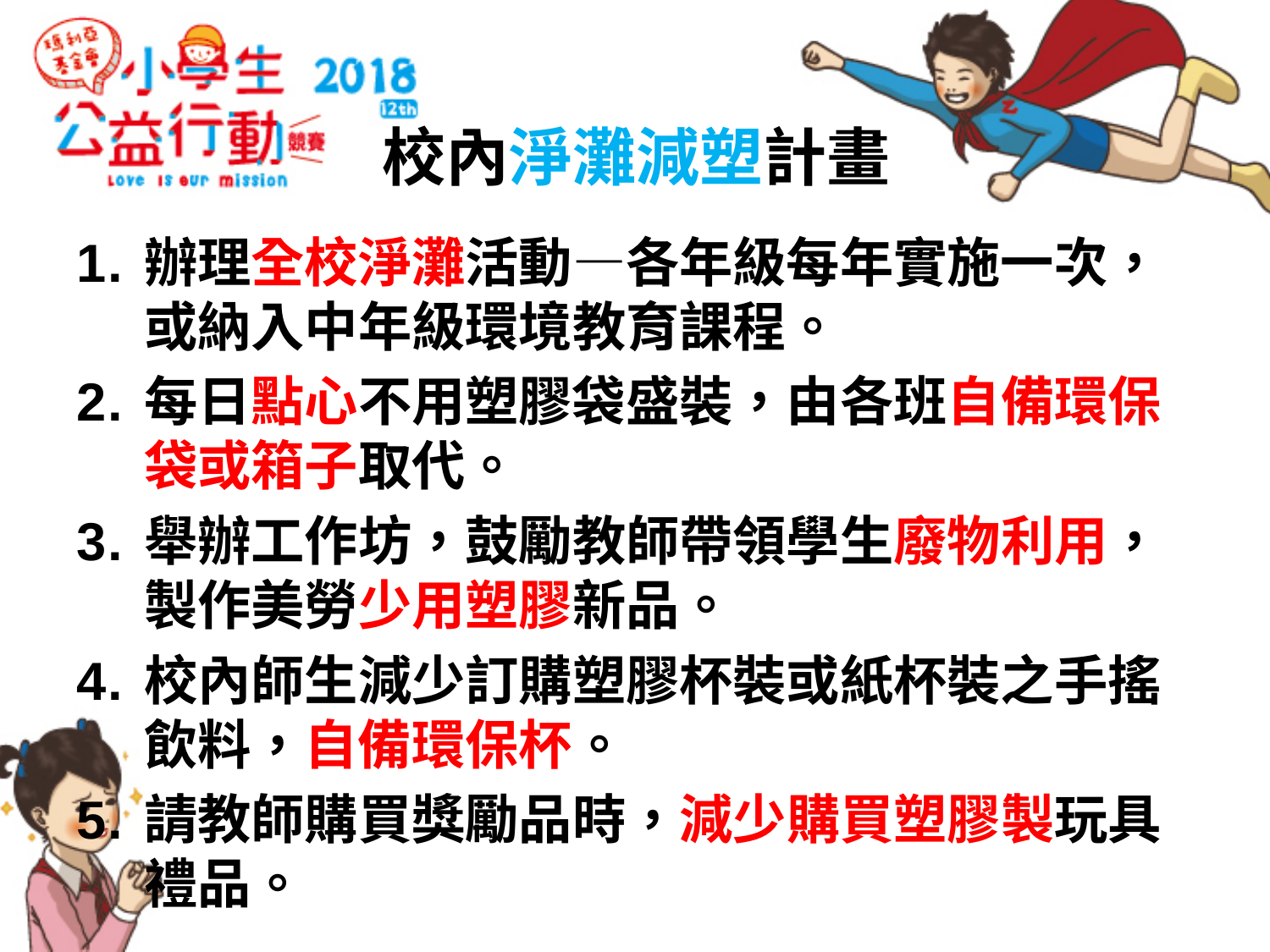

# 校內淨灘減塑計畫
辦理全校淨灘活動—各年級每年實施一次，或納入中年級環境教育課程。
每日點心不用塑膠袋盛裝，由各班自備環保袋或箱子取代。
舉辦工作坊，鼓勵教師帶領學生廢物利用，製作美勞少用塑膠新品。
校內師生減少訂購塑膠杯裝或紙杯裝之手搖飲料，自備環保杯。
請教師購買獎勵品時，減少購買塑膠製玩具禮品。